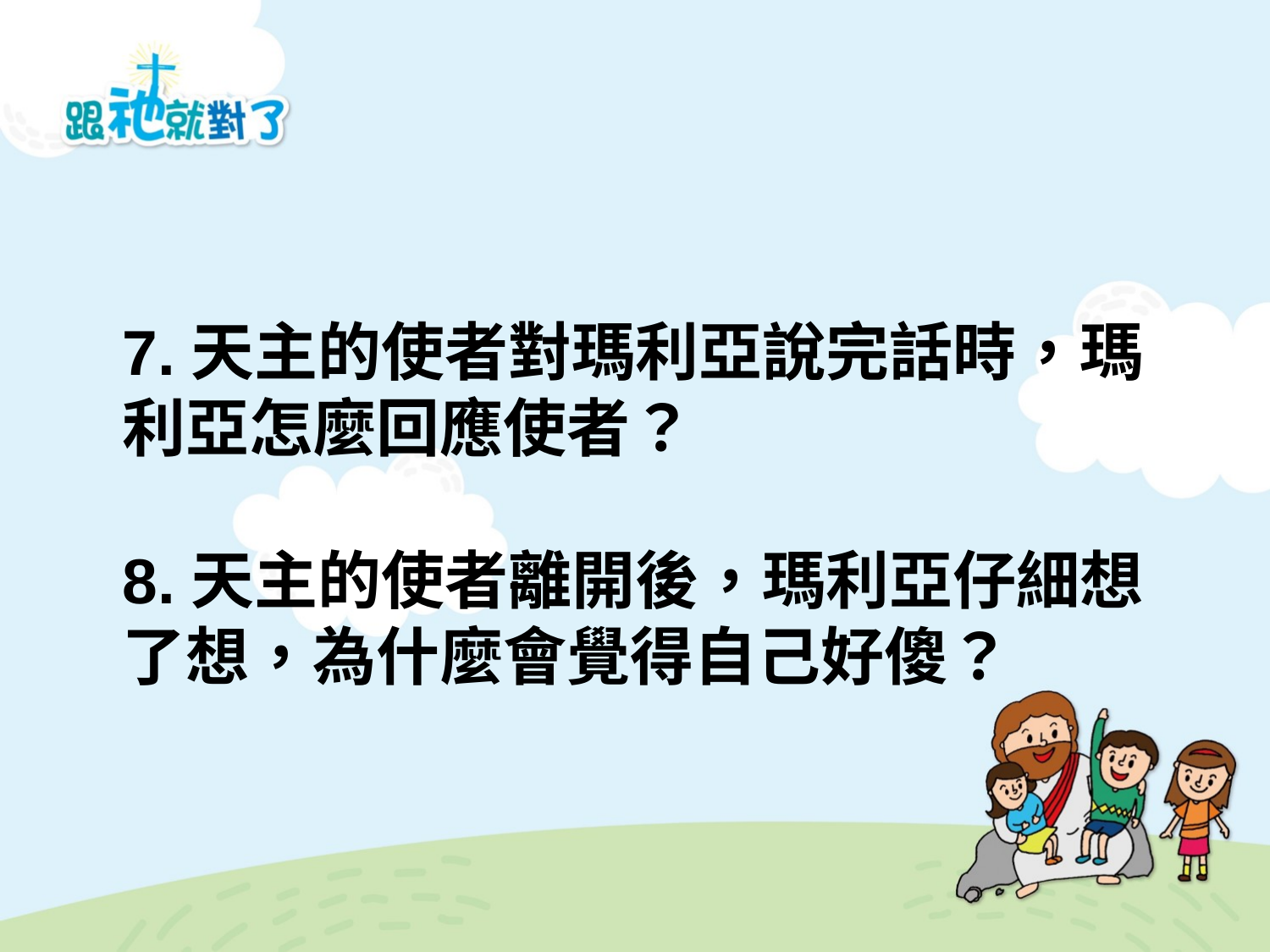

7.天主的使者對瑪利亞說完話時，瑪利亞怎麼回應使者？

8.天主的使者離開後，瑪利亞仔細想了想，為什麼會覺得自己好傻？